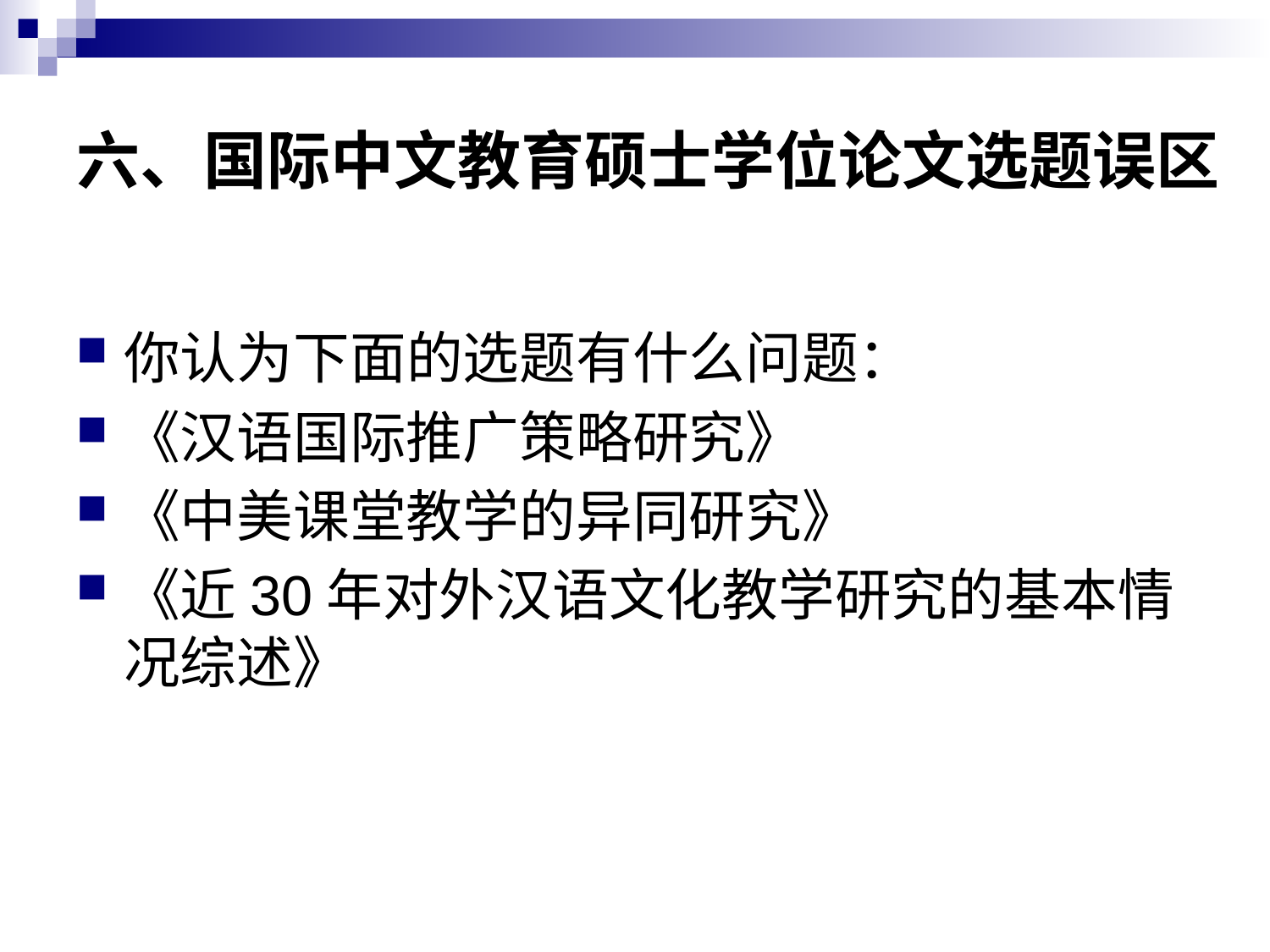

# 六、国际中文教育硕士学位论文选题误区
你认为下面的选题有什么问题：
《汉语国际推广策略研究》
《中美课堂教学的异同研究》
《近30年对外汉语文化教学研究的基本情况综述》